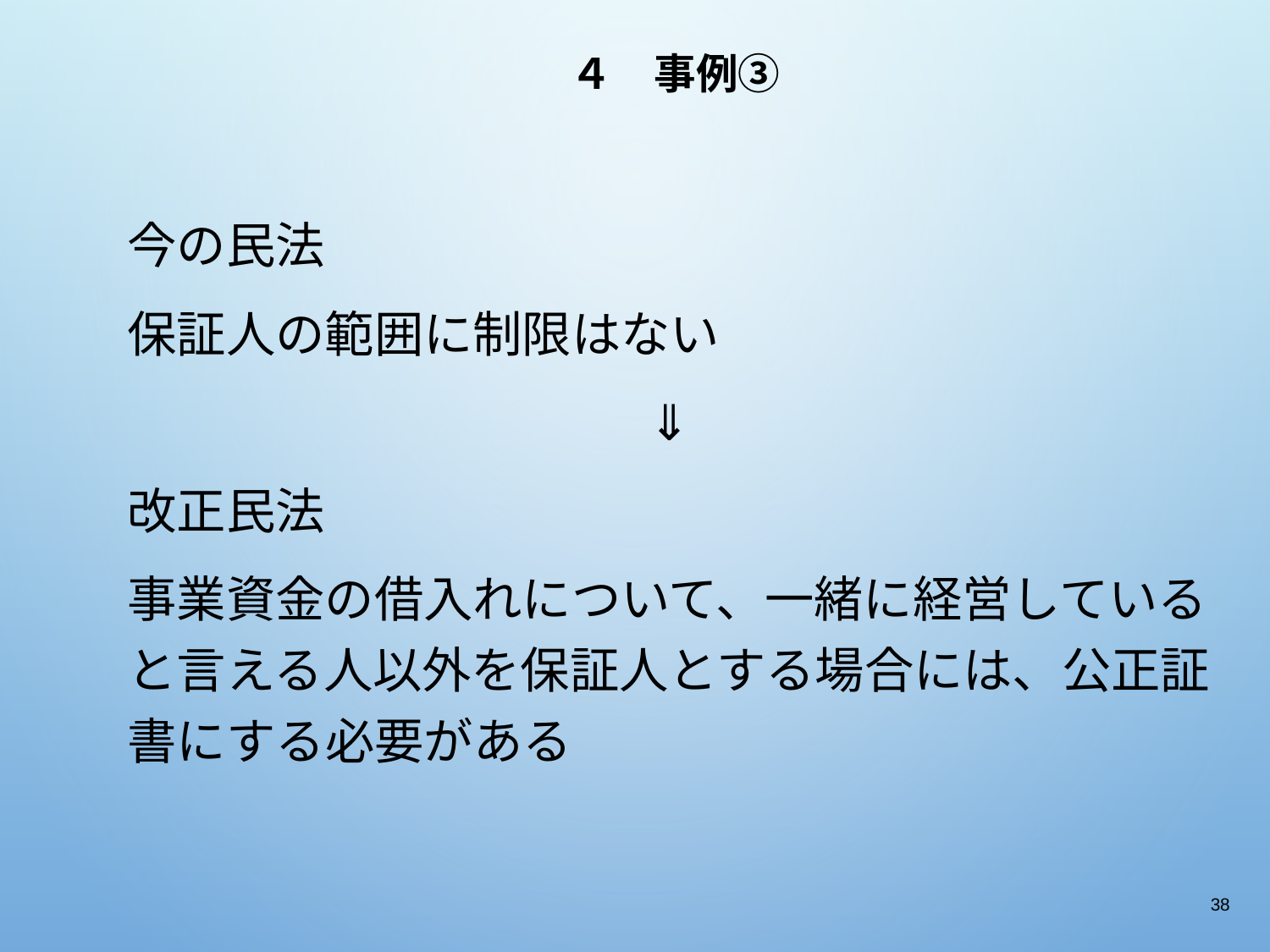

# ４　事例③
今の民法
保証人の範囲に制限はない
⇓
改正民法
事業資金の借入れについて、一緒に経営していると言える人以外を保証人とする場合には、公正証書にする必要がある

38